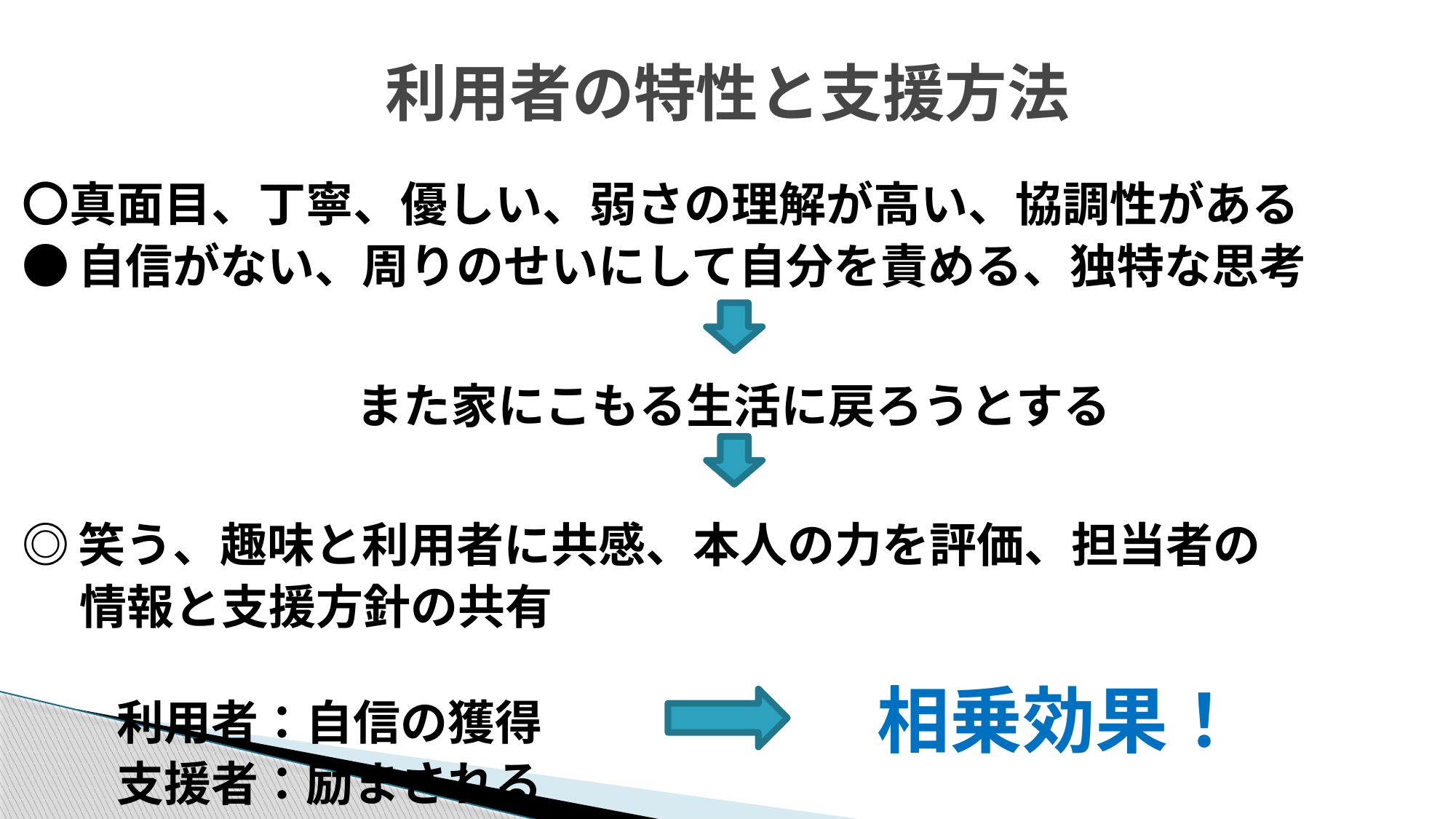

# 利用者の特性と支援方法
〇真面目、丁寧、優しい、弱さの理解が高い、協調性がある
●自信がない、周りのせいにして自分を責める、独特な思考

また家にこもる生活に戻ろうとする

◎笑う、趣味と利用者に共感、本人の力を評価、担当者の
　 情報と支援方針の共有

　　利用者：自信の獲得
　　支援者：励まされる

相乗効果！